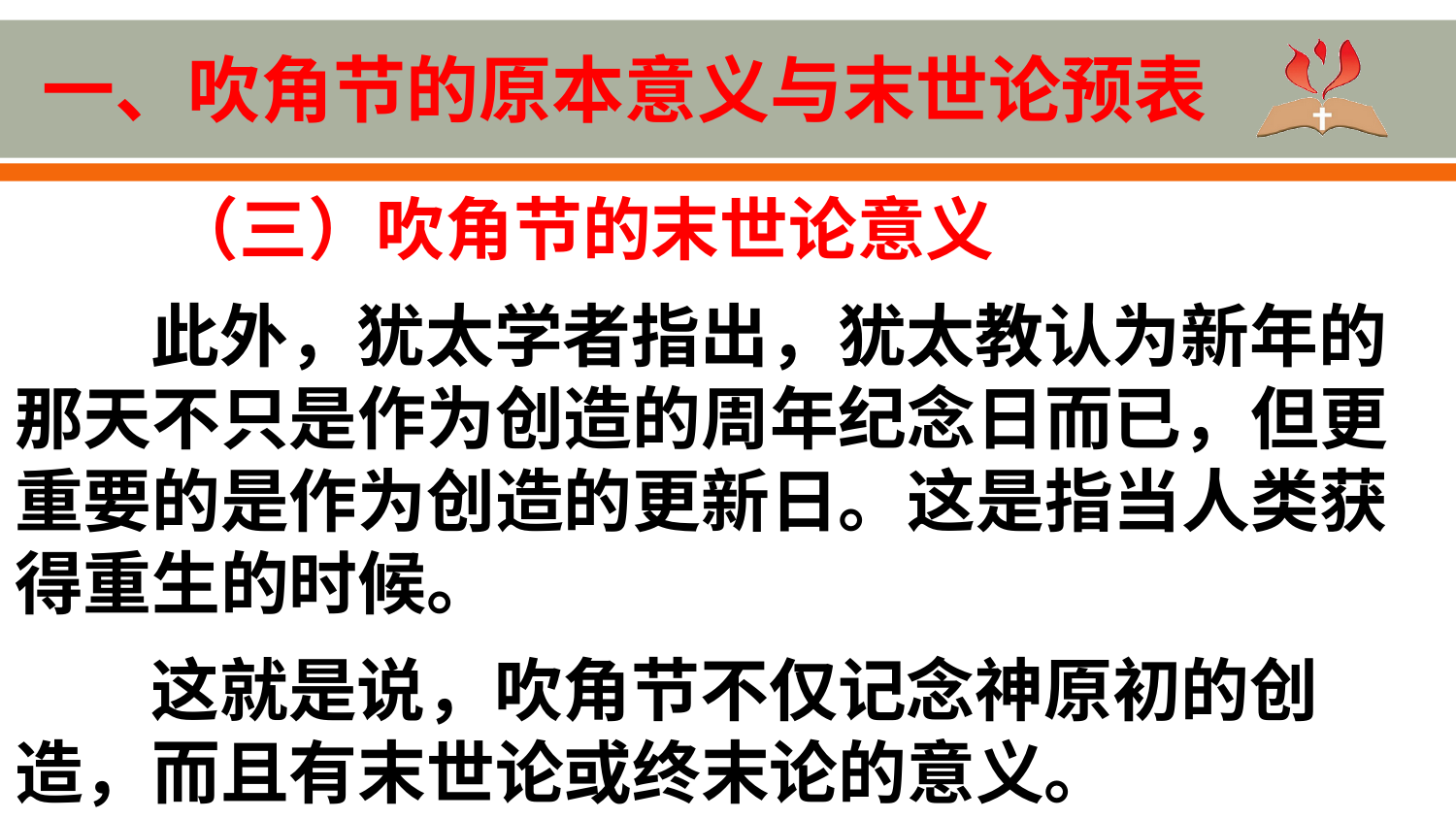

# 一、吹角节的原本意义与末世论预表
         （三）吹角节的末世论意义
此外，犹太学者指出，犹太教认为新年的那天不只是作为创造的周年纪念日而已，但更重要的是作为创造的更新日。这是指当人类获得重生的时候。
这就是说，吹角节不仅记念神原初的创造，而且有末世论或终末论的意义。